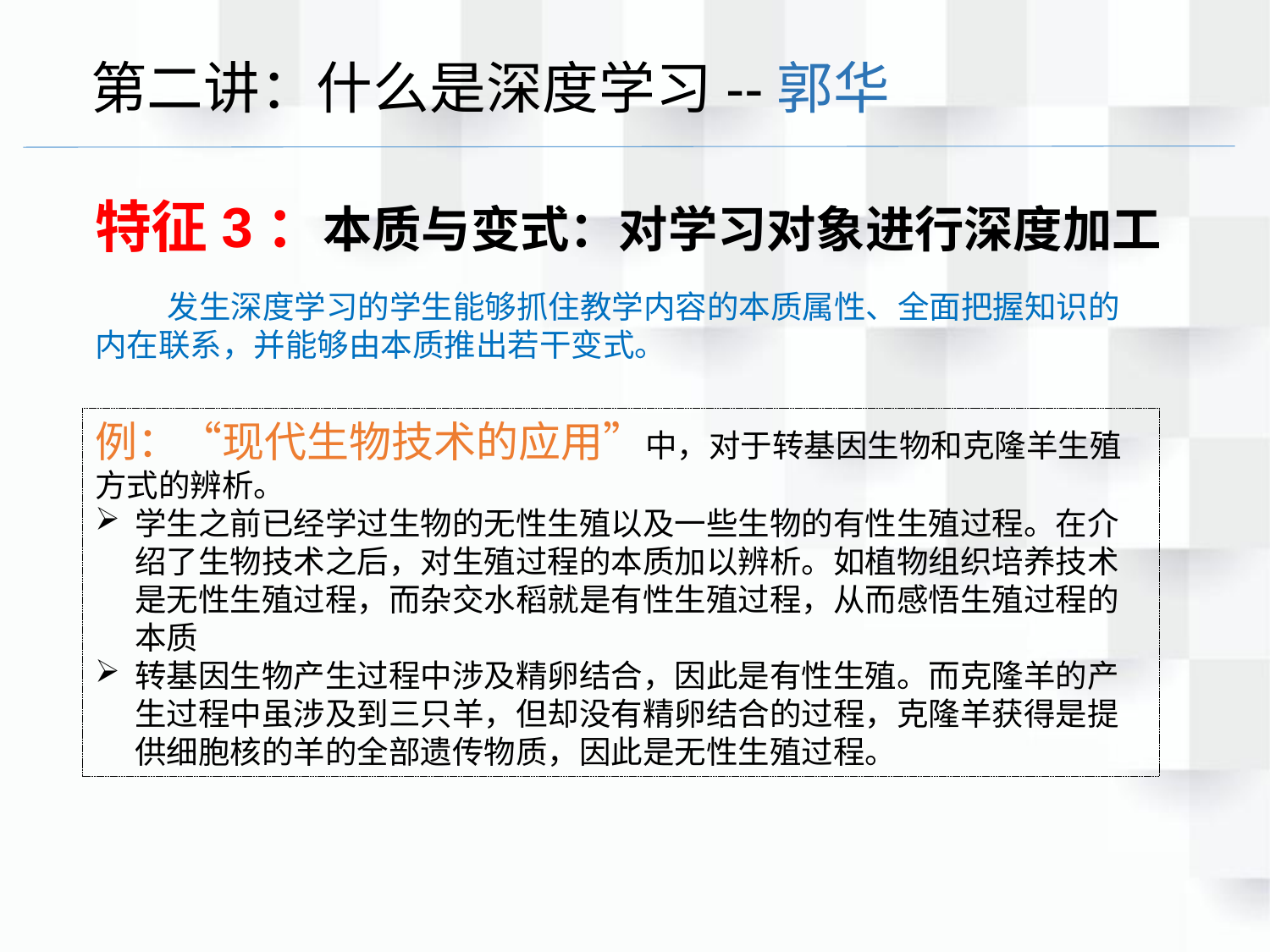

第二讲：什么是深度学习--郭华
特征3：本质与变式：对学习对象进行深度加工
         发生深度学习的学生能够抓住教学内容的本质属性、全面把握知识的内在联系，并能够由本质推出若干变式。
例：“现代生物技术的应用”中，对于转基因生物和克隆羊生殖方式的辨析。
学生之前已经学过生物的无性生殖以及一些生物的有性生殖过程。在介绍了生物技术之后，对生殖过程的本质加以辨析。如植物组织培养技术是无性生殖过程，而杂交水稻就是有性生殖过程，从而感悟生殖过程的本质
转基因生物产生过程中涉及精卵结合，因此是有性生殖。而克隆羊的产生过程中虽涉及到三只羊，但却没有精卵结合的过程，克隆羊获得是提供细胞核的羊的全部遗传物质，因此是无性生殖过程。